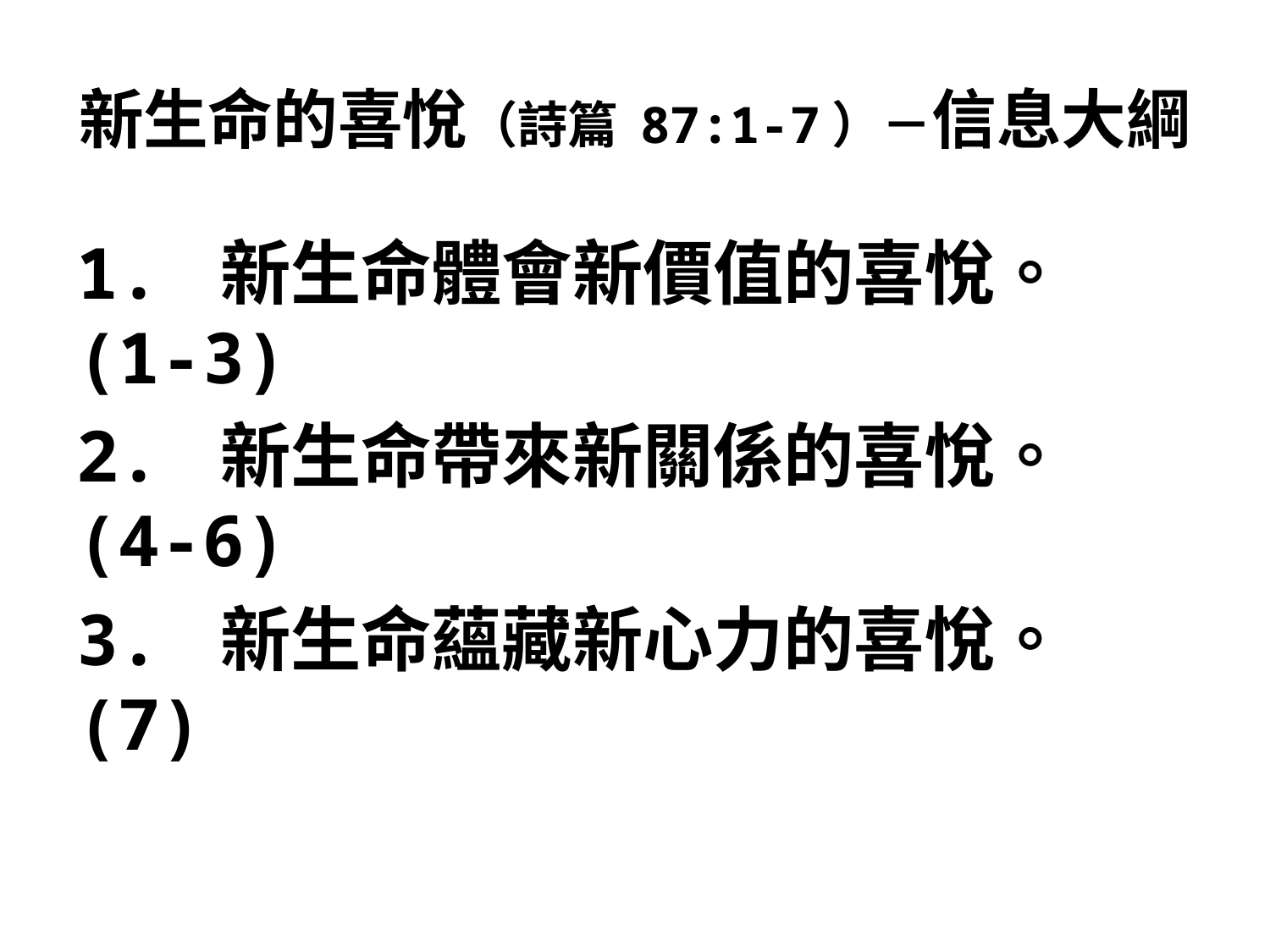

# 新生命的喜悅（詩篇 87:1-7）－信息大綱
1. 新生命體會新價值的喜悅。(1-3)
2. 新生命帶來新關係的喜悅。(4-6)
3. 新生命蘊藏新心力的喜悅。(7)